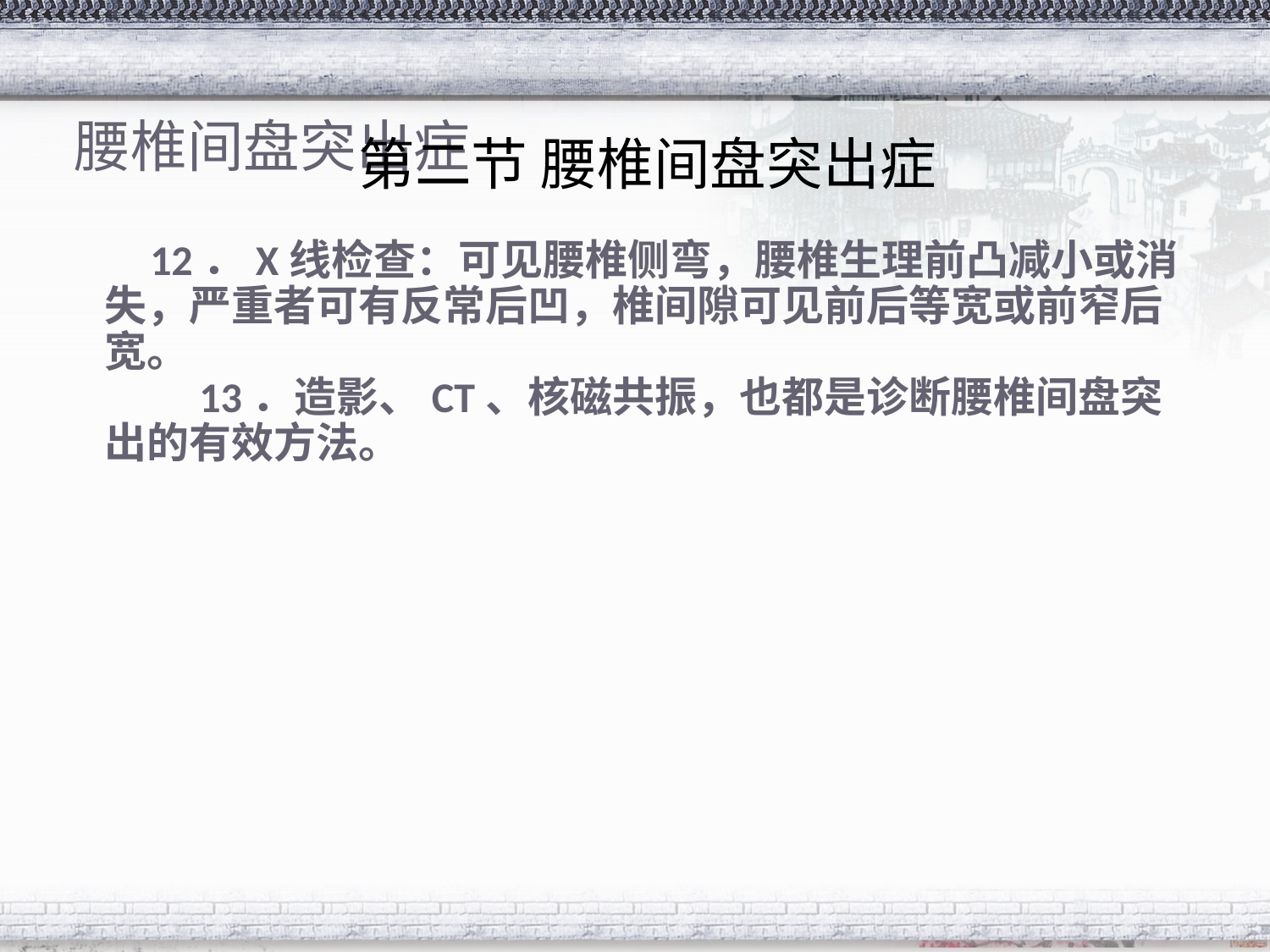

# 腰椎间盘突出症
第二节 腰椎间盘突出症
          12．X线检查：可见腰椎侧弯，腰椎生理前凸减小或消失，严重者可有反常后凹，椎间隙可见前后等宽或前窄后宽。
　　13．造影、CT、核磁共振，也都是诊断腰椎间盘突出的有效方法。